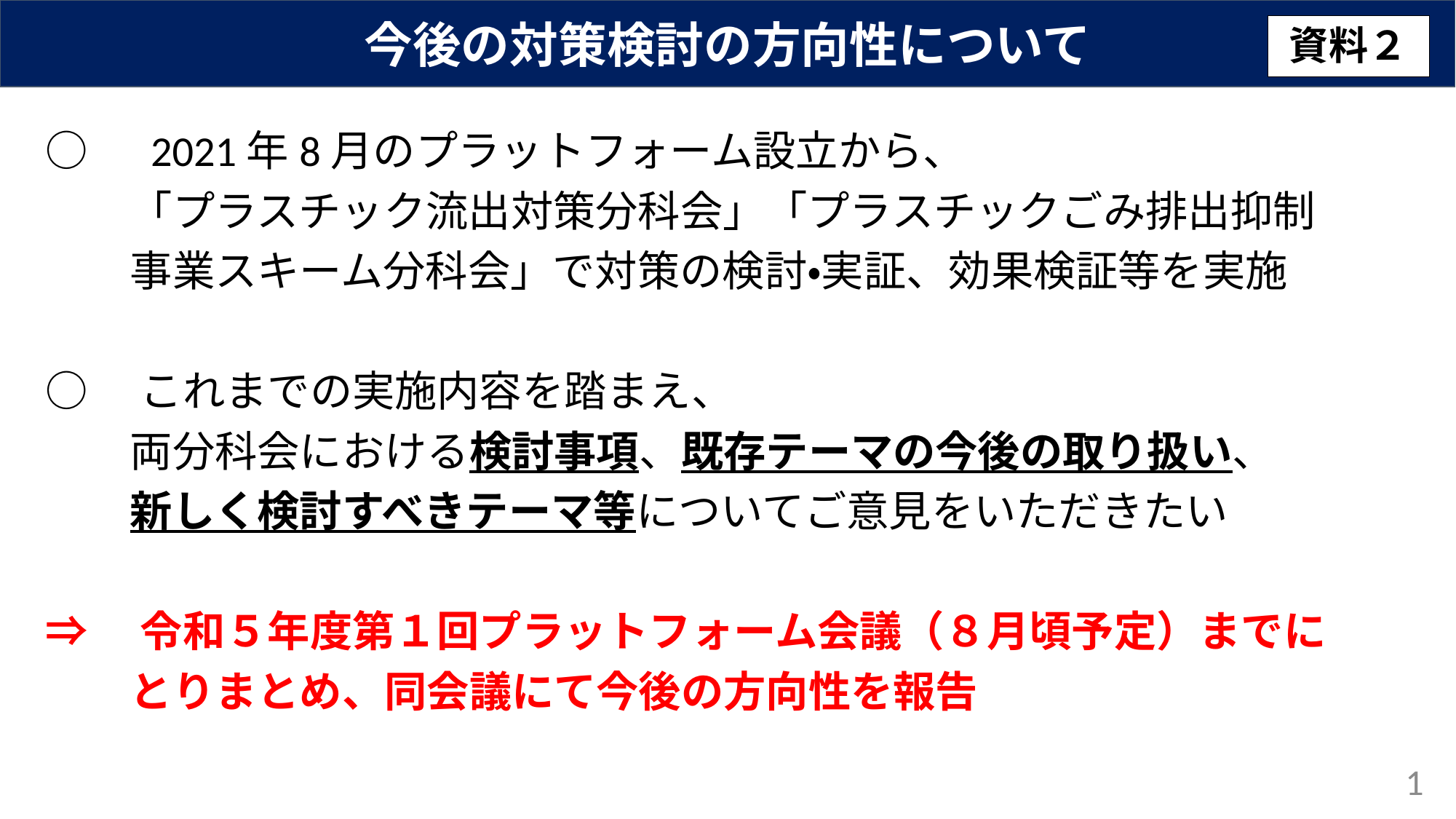

今後の対策検討の方向性について
資料２
○　2021年8月のプラットフォーム設立から、
　　「プラスチック流出対策分科会」「プラスチックごみ排出抑制
　　事業スキーム分科会」で対策の検討・実証、効果検証等を実施

○　これまでの実施内容を踏まえ、
　　両分科会における検討事項、既存テーマの今後の取り扱い、
　　新しく検討すべきテーマ等についてご意見をいただきたい

⇒　令和５年度第１回プラットフォーム会議（８月頃予定）までに
　　とりまとめ、同会議にて今後の方向性を報告
1